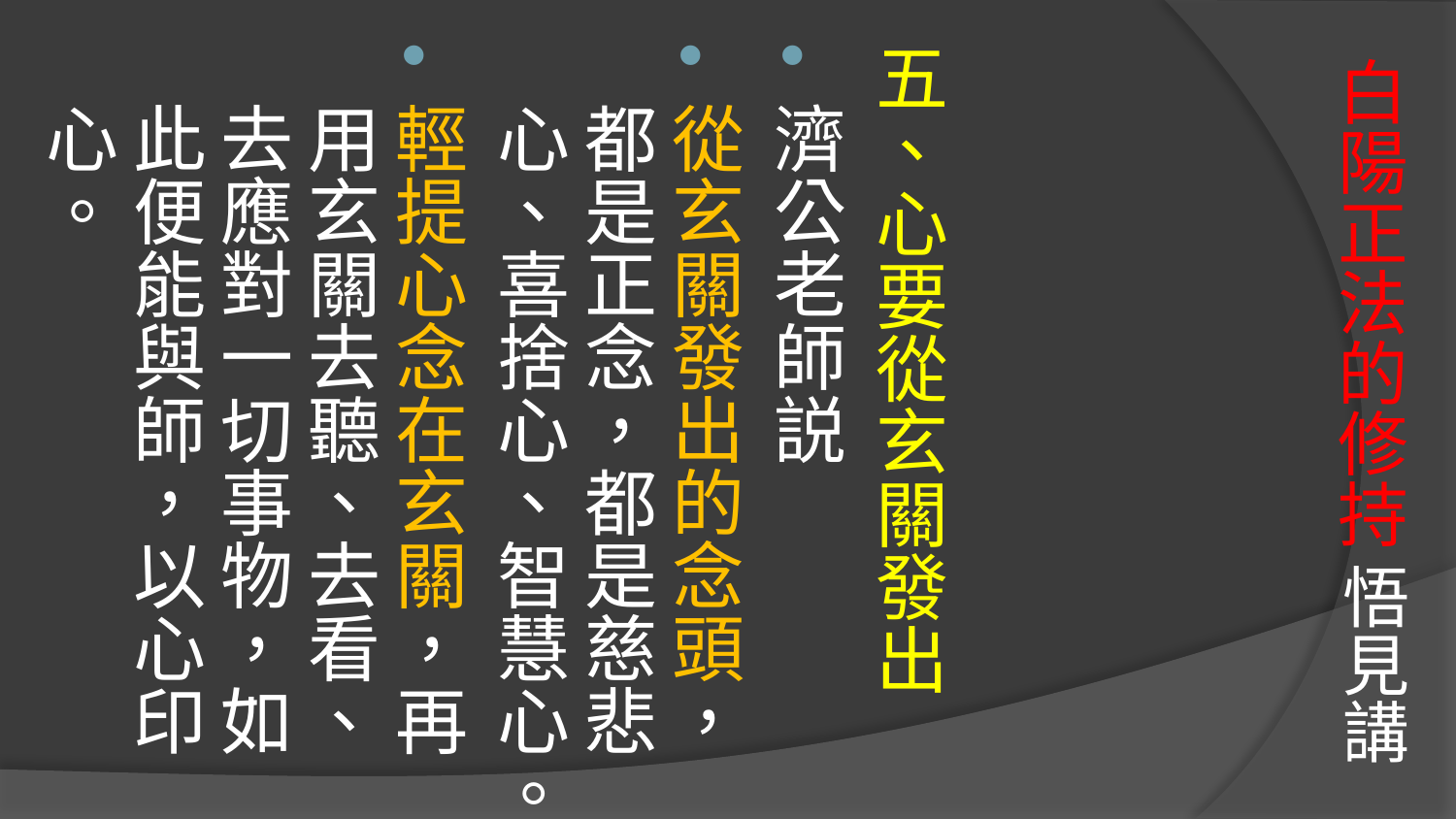

五、心要從玄關發出
濟公老師説
從玄關發出的念頭，都是正念，都是慈悲心、喜捨心、智慧心。
輕提心念在玄關，再用玄關去聽、去看、去應對一切事物，如此便能與師，以心印心。
# 白陽正法的修持 悟見講